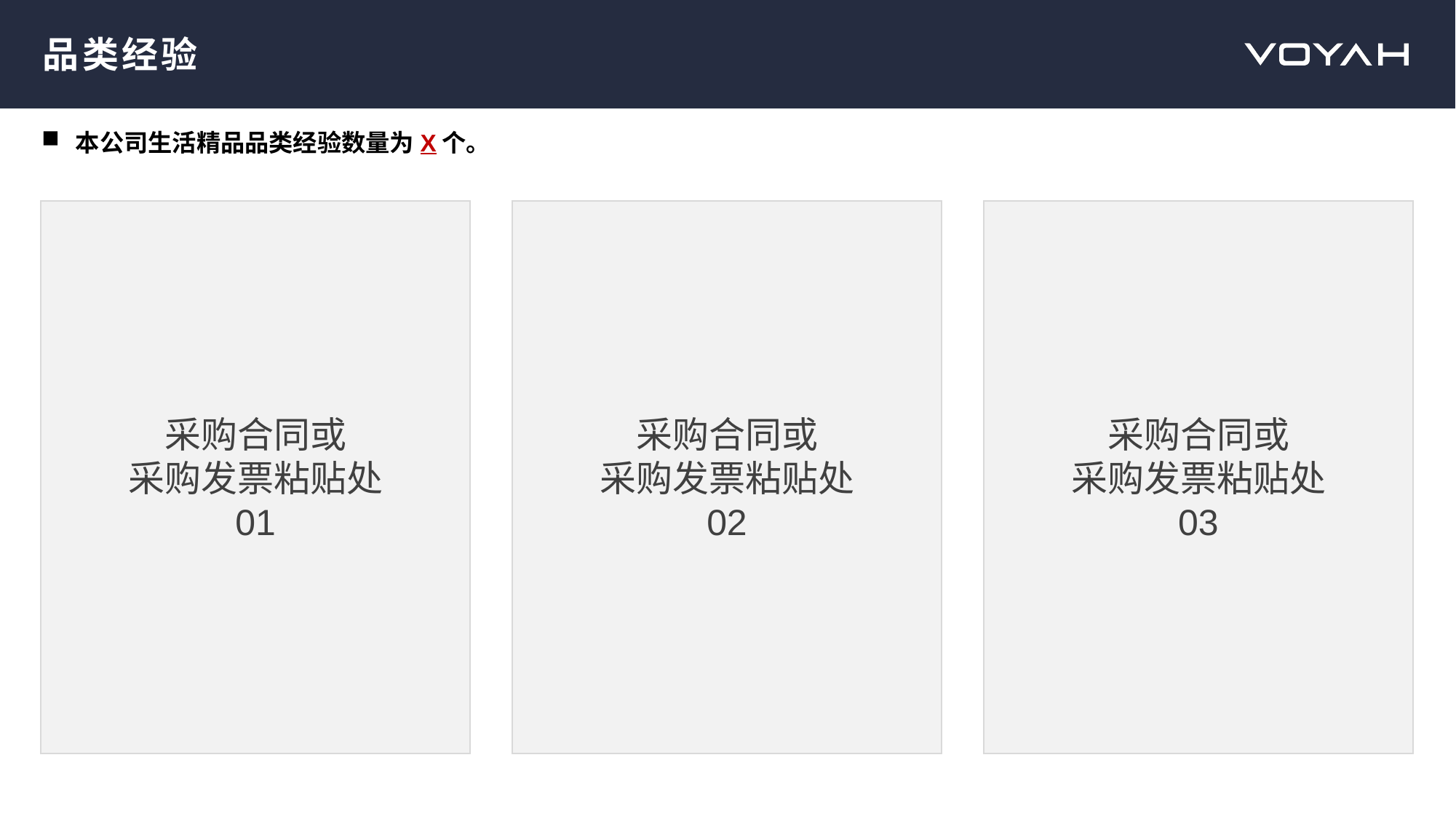

# 品类经验
本公司生活精品品类经验数量为X个。
采购合同或
采购发票粘贴处
01
采购合同或
采购发票粘贴处
02
采购合同或
采购发票粘贴处
03